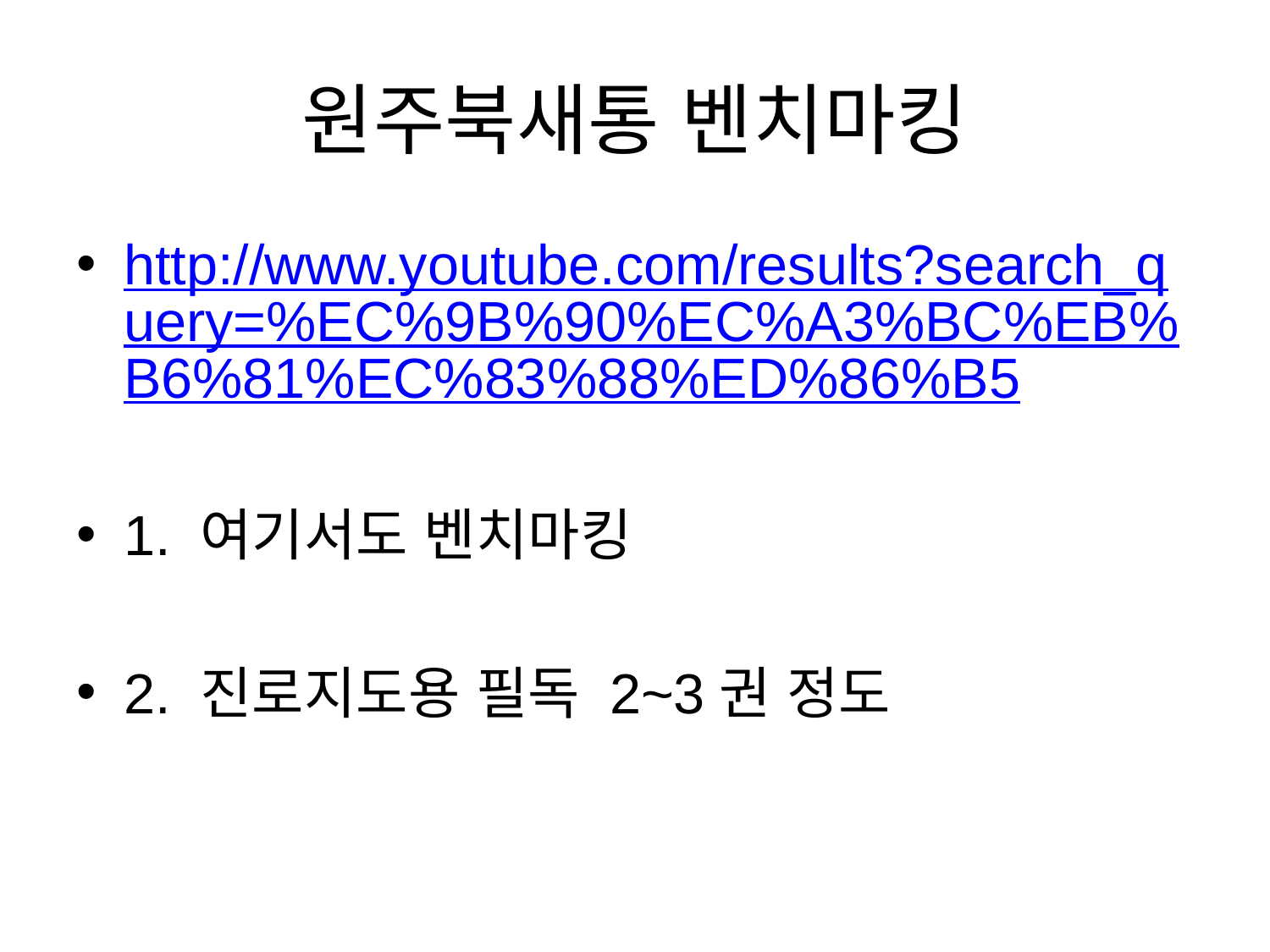

# 원주북새통 벤치마킹
http://www.youtube.com/results?search_query=%EC%9B%90%EC%A3%BC%EB%B6%81%EC%83%88%ED%86%B5

1. 여기서도 벤치마킹

2. 진로지도용 필독 2~3권 정도